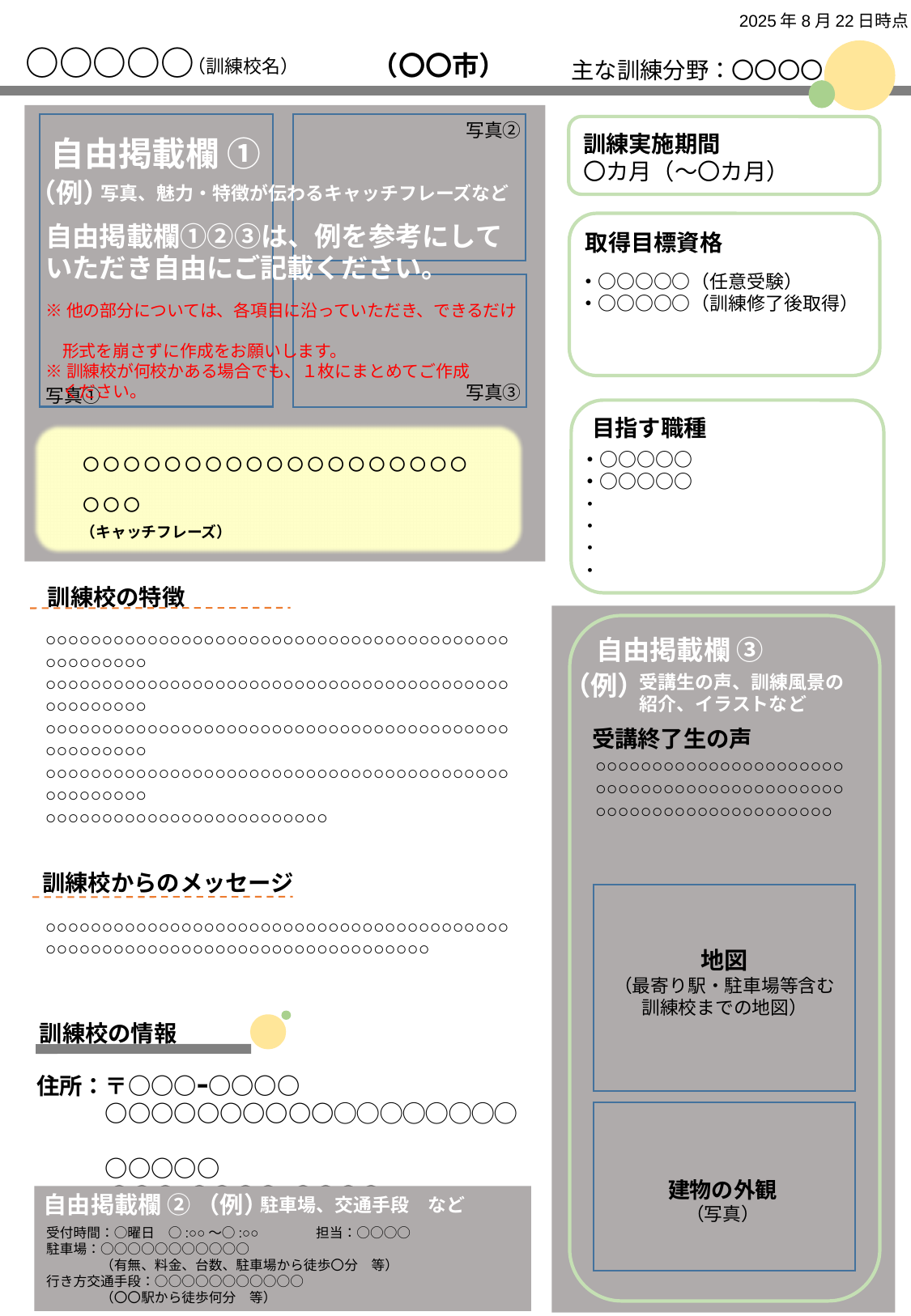

2025年8月22日時点
○○○○○　　　　　（〇〇市）

（訓練校名）
主な訓練分野：〇〇〇〇

写真②

訓練実施期間
〇カ月（～〇カ月）
自由掲載欄 ①
（例）
写真、魅力・特徴が伝わるキャッチフレーズなど
自由掲載欄①②③は、例を参考にしていただき自由にご記載ください。

※他の部分については、各項目に沿っていただき、できるだけ
　形式を崩さずに作成をお願いします。
※訓練校が何校かある場合でも、１枚にまとめてご作成
　ください。

取得目標資格
・○○○○○（任意受験）
・○○○○○（訓練修了後取得）

写真③
写真①

目指す職種
・○○○○○
・○○○○○
・
・
・
・

訓練校の特徴
○○○○○○○○○○○○○○○○○○○○○○○○○○○○○○○○○○○○○○○○○○○○○○○○○○
○○○○○○○○○○○○○○○○○○○○○○○○○○○○○○○○○○○○○○○○○○○○○○○○○○ ○○○○○○○○○○○○○○○○○○○○○○○○○○○○○○○○○○○○○○○○○○○○○○○○○○
○○○○○○○○○○○○○○○○○○○○○○○○○○○○○○○○○○○○○○○○○○○○○○○○○○
○○○○○○○○○○○○○○○○○○○○○○○○○
○○○○○○○○○○○○○○○○○○○○○○
（キャッチフレーズ）

自由掲載欄 ③
（例）
受講生の声、訓練風景の紹介、イラストなど
受講終了生の声
○○○○○○○○○○○○○○○○○○○○○○○○○○○○○○○○○○○○○○○○○○○○○○○○○○○○○○○○○○○○○○○○○
訓練校からのメッセージ
○○○○○○○○○○○○○○○○○○○○○○○○○○○○○○○○○○○○○○○○○○○○○○○○○○○○○○○○○○○○○○○○○○○○○○○○○○○

地図
（最寄り駅・駐車場等含む訓練校までの地図）

訓練校の情報
住所：〒○○○ｰ○○○○
　　　○○○○○○○○○○◯◯◯◯◯◯◯◯
　　　○○○○○
TEL：○○○ｰ○○○○ｰ○○○○

建物の外観
（写真）
自由掲載欄 ② （例）

受付時間：○曜日　○:○○～○:○○　　　　担当：○○○○
駐車場：○○○○○○○○○○○
　　　　（有無、料金、台数、駐車場から徒歩〇分　等）
行き方交通手段：○○○○○○○○○○○
　　　　（〇〇駅から徒歩何分　等）
駐車場、交通手段　など